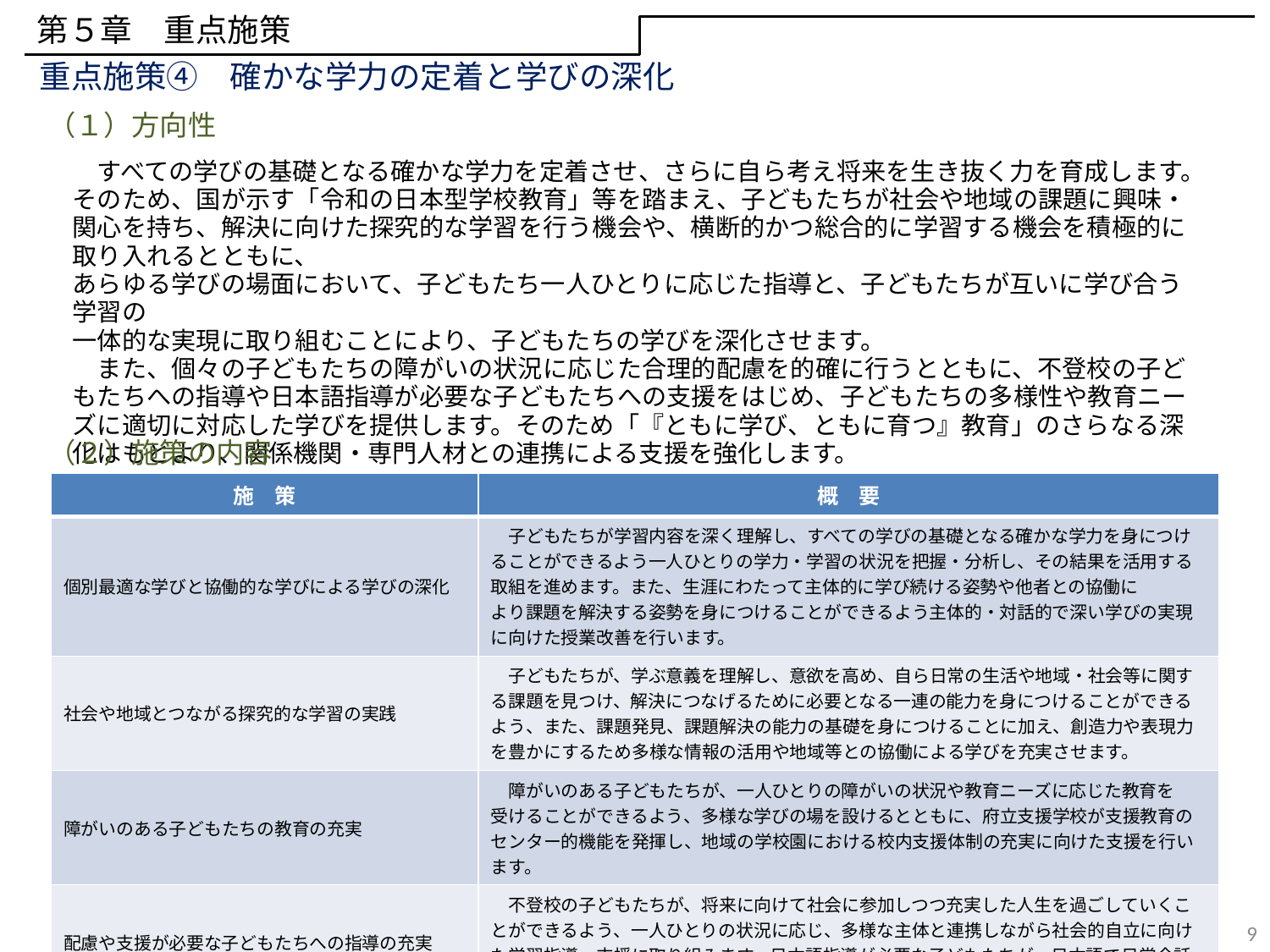

第５章　重点施策

重点施策④　確かな学力の定着と学びの深化
（１）方向性
　すべての学びの基礎となる確かな学力を定着させ、さらに自ら考え将来を生き抜く力を育成します。そのため、国が示す「令和の日本型学校教育」等を踏まえ、子どもたちが社会や地域の課題に興味・関心を持ち、解決に向けた探究的な学習を行う機会や、横断的かつ総合的に学習する機会を積極的に取り入れるとともに、
あらゆる学びの場面において、子どもたち一人ひとりに応じた指導と、子どもたちが互いに学び合う学習の
一体的な実現に取り組むことにより、子どもたちの学びを深化させます。
　また、個々の子どもたちの障がいの状況に応じた合理的配慮を的確に行うとともに、不登校の子どもたちへの指導や日本語指導が必要な子どもたちへの支援をはじめ、子どもたちの多様性や教育ニーズに適切に対応した学びを提供します。そのため「『ともに学び、ともに育つ』教育」のさらなる深化はもとより、関係機関・専門人材との連携による支援を強化します。
（２）施策の内容
| 施　策 | 概　要 |
| --- | --- |
| 個別最適な学びと協働的な学びによる学びの深化 | 子どもたちが学習内容を深く理解し、すべての学びの基礎となる確かな学力を身につけることができるよう一人ひとりの学力・学習の状況を把握・分析し、その結果を活用する取組を進めます。また、生涯にわたって主体的に学び続ける姿勢や他者との協働に より課題を解決する姿勢を身につけることができるよう主体的・対話的で深い学びの実現に向けた授業改善を行います。 |
| 社会や地域とつながる探究的な学習の実践 | 子どもたちが、学ぶ意義を理解し、意欲を高め、自ら日常の生活や地域・社会等に関する課題を見つけ、解決につなげるために必要となる一連の能力を身につけることができるよう、また、課題発見、課題解決の能力の基礎を身につけることに加え、創造力や表現力を豊かにするため多様な情報の活用や地域等との協働による学びを充実させます。 |
| 障がいのある子どもたちの教育の充実 | 障がいのある子どもたちが、一人ひとりの障がいの状況や教育ニーズに応じた教育を 受けることができるよう、多様な学びの場を設けるとともに、府立支援学校が支援教育のセンター的機能を発揮し、地域の学校園における校内支援体制の充実に向けた支援を行います。 |
| 配慮や支援が必要な子どもたちへの指導の充実 | 不登校の子どもたちが、将来に向けて社会に参加しつつ充実した人生を過ごしていくことができるよう、一人ひとりの状況に応じ、多様な主体と連携しながら社会的自立に向けた学習指導・支援に取り組みます。日本語指導が必要な子どもたちが、日本語で日常会話を行ったり、授業を受けたりすることができるよう、日本語学習の支援を充実させます。 |
9